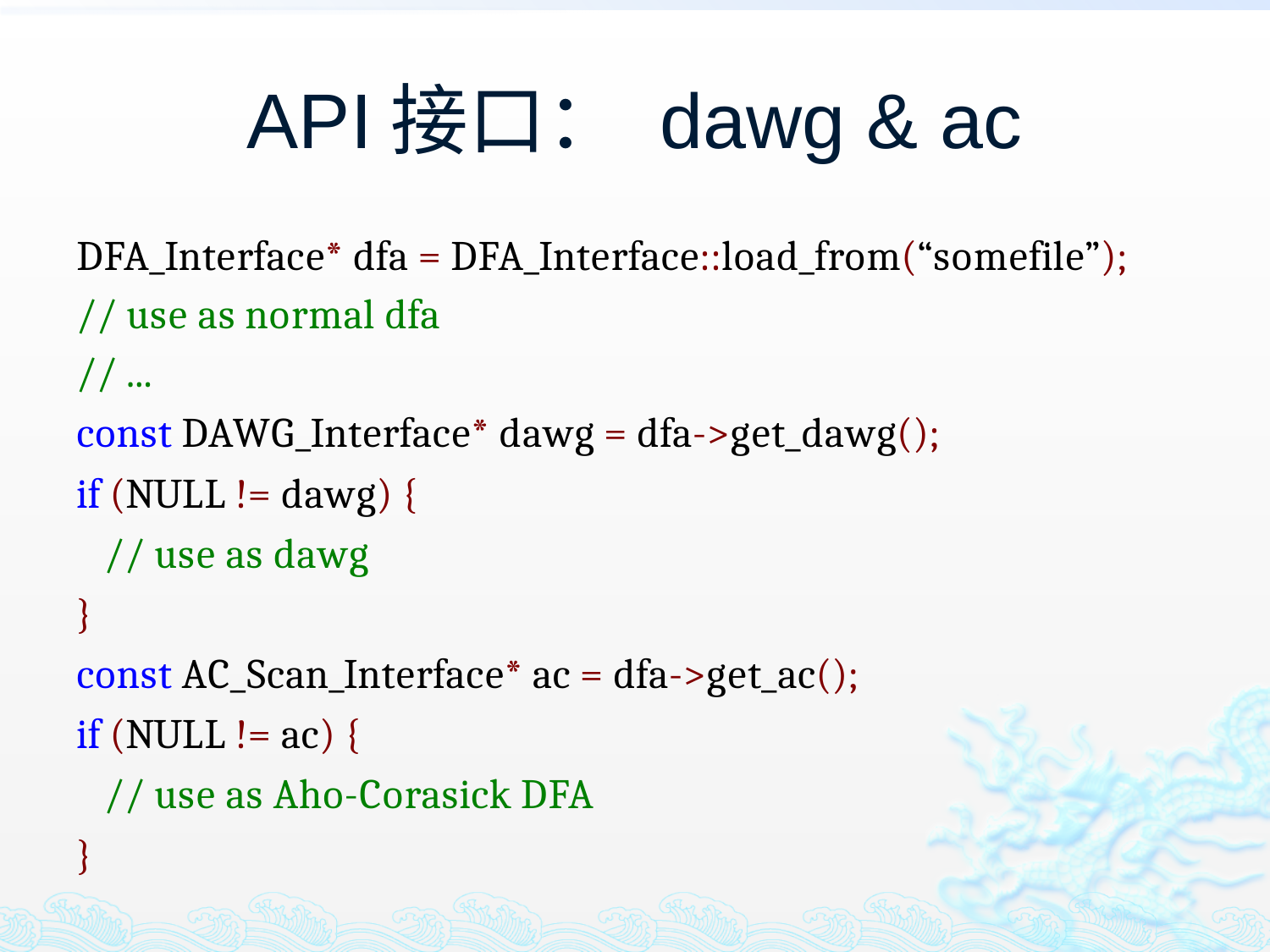

# API接口： dawg & ac
DFA_Interface* dfa = DFA_Interface::load_from(“somefile”);
// use as normal dfa
// ...
const DAWG_Interface* dawg = dfa->get_dawg();
if (NULL != dawg) {
   // use as dawg
}
const AC_Scan_Interface* ac = dfa->get_ac();
if (NULL != ac) {
   // use as Aho-Corasick DFA
}